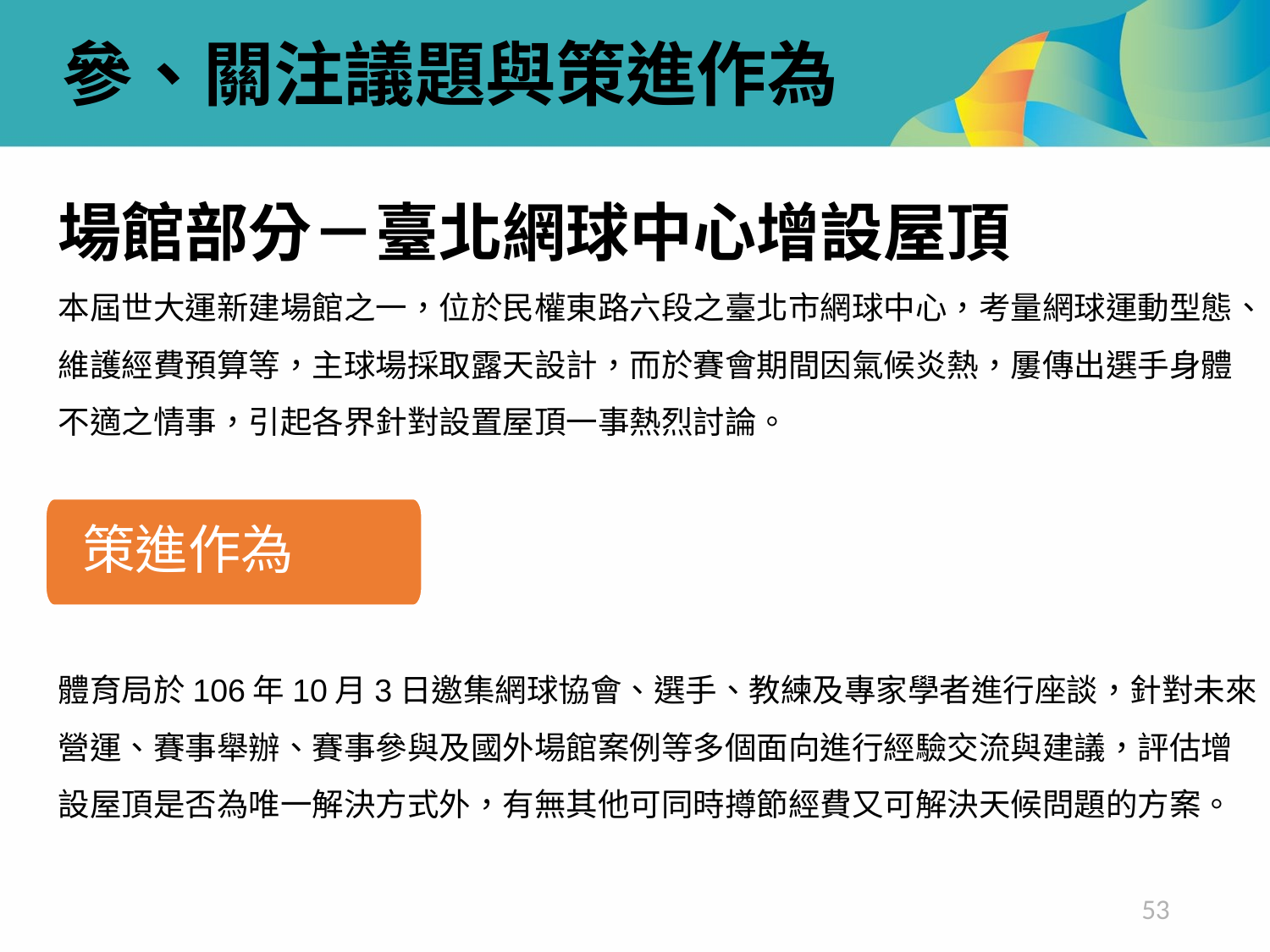

參、關注議題與策進作為
場館部分－臺北網球中心增設屋頂
本屆世大運新建場館之一，位於民權東路六段之臺北市網球中心，考量網球運動型態、維護經費預算等，主球場採取露天設計，而於賽會期間因氣候炎熱，屢傳出選手身體不適之情事，引起各界針對設置屋頂一事熱烈討論。
策進作為
體育局於106年10月3日邀集網球協會、選手、教練及專家學者進行座談，針對未來營運、賽事舉辦、賽事參與及國外場館案例等多個面向進行經驗交流與建議，評估增設屋頂是否為唯一解決方式外，有無其他可同時撙節經費又可解決天候問題的方案。
53